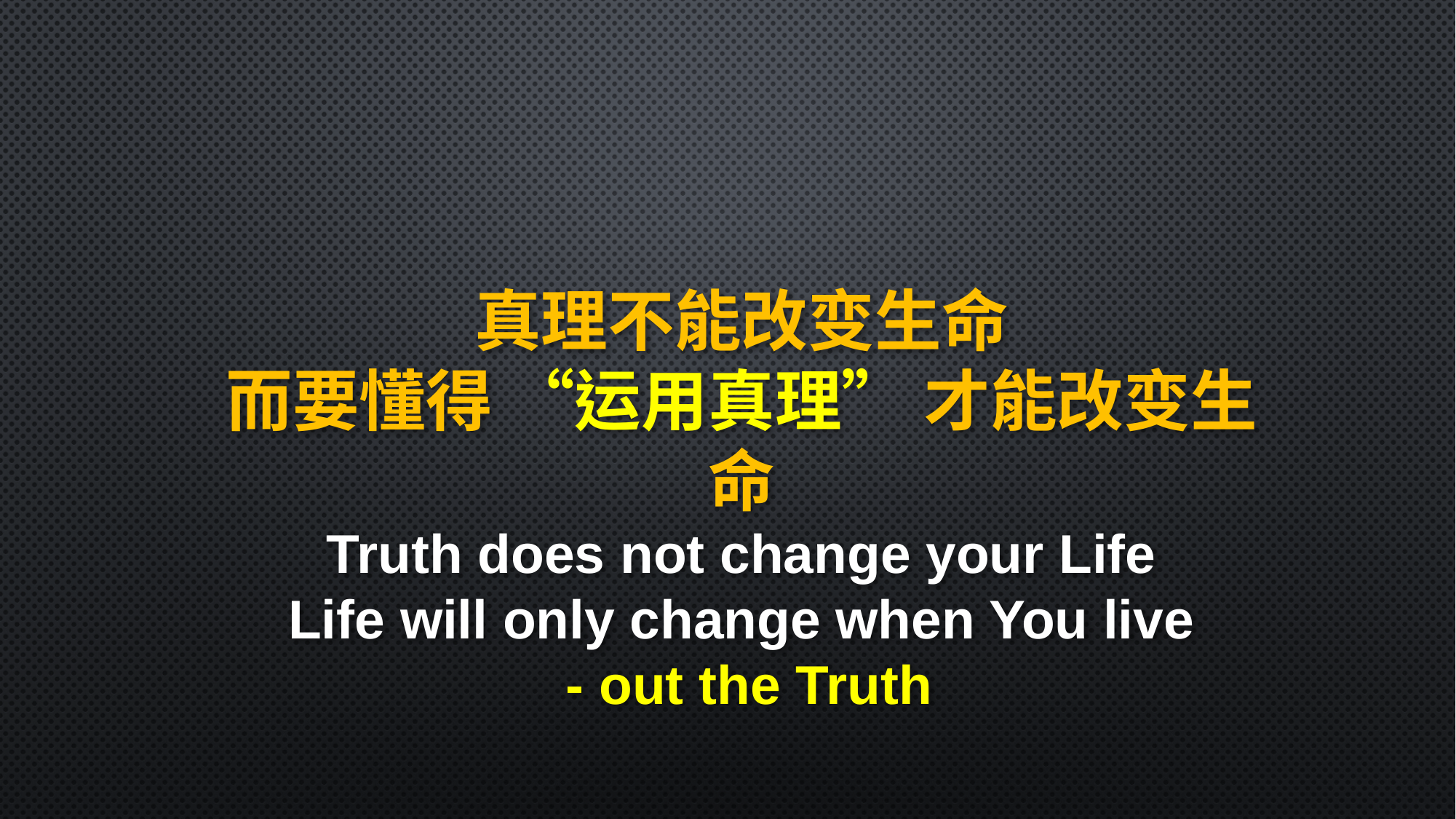

真理不能改变生命
而要懂得 “运用真理” 才能改变生命
Truth does not change your Life
Life will only change when You live
 - out the Truth